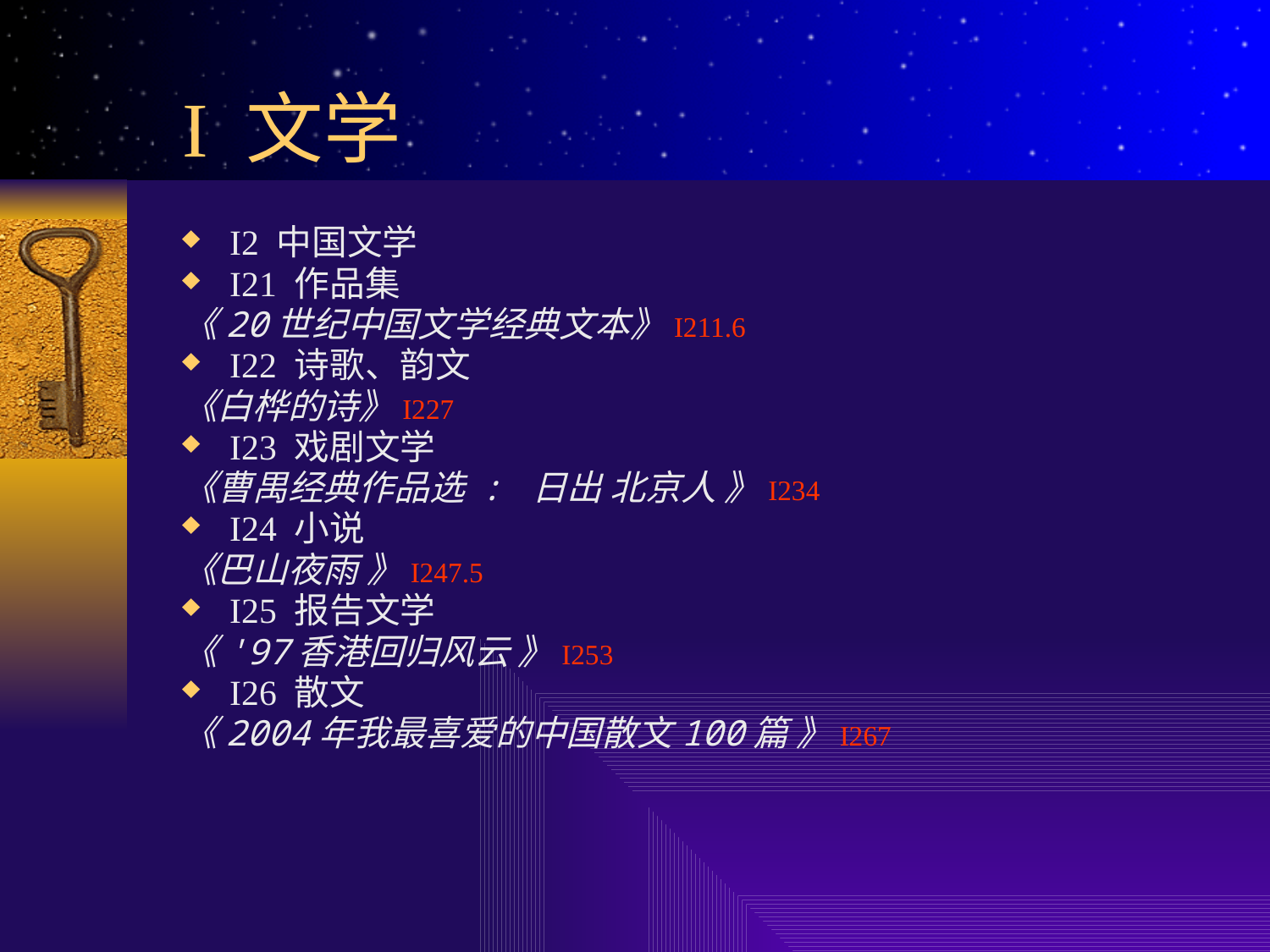

# I 文学
I2 中国文学
I21 作品集
《20世纪中国文学经典文本》I211.6
I22 诗歌、韵文
《白桦的诗》I227
I23 戏剧文学
《曹禺经典作品选 : 日出 北京人 》I234
I24 小说
《巴山夜雨 》I247.5
I25 报告文学
《'97香港回归风云 》I253
I26 散文
《2004年我最喜爱的中国散文100篇 》I267